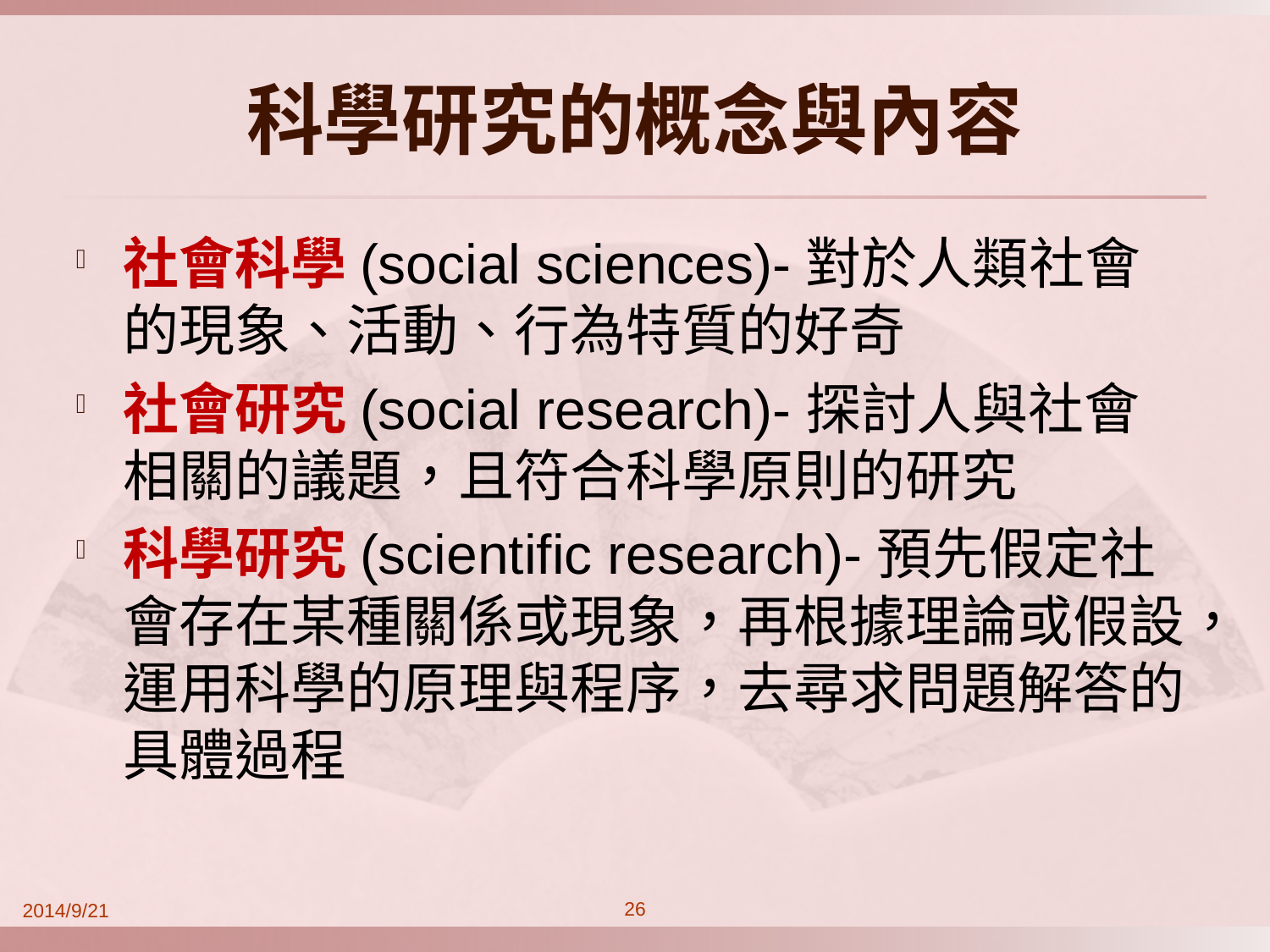

# 科學研究的概念與內容
社會科學(social sciences)-對於人類社會的現象、活動、行為特質的好奇
社會研究(social research)-探討人與社會相關的議題，且符合科學原則的研究
科學研究(scientific research)-預先假定社會存在某種關係或現象，再根據理論或假設，運用科學的原理與程序，去尋求問題解答的具體過程

2014/9/21
26